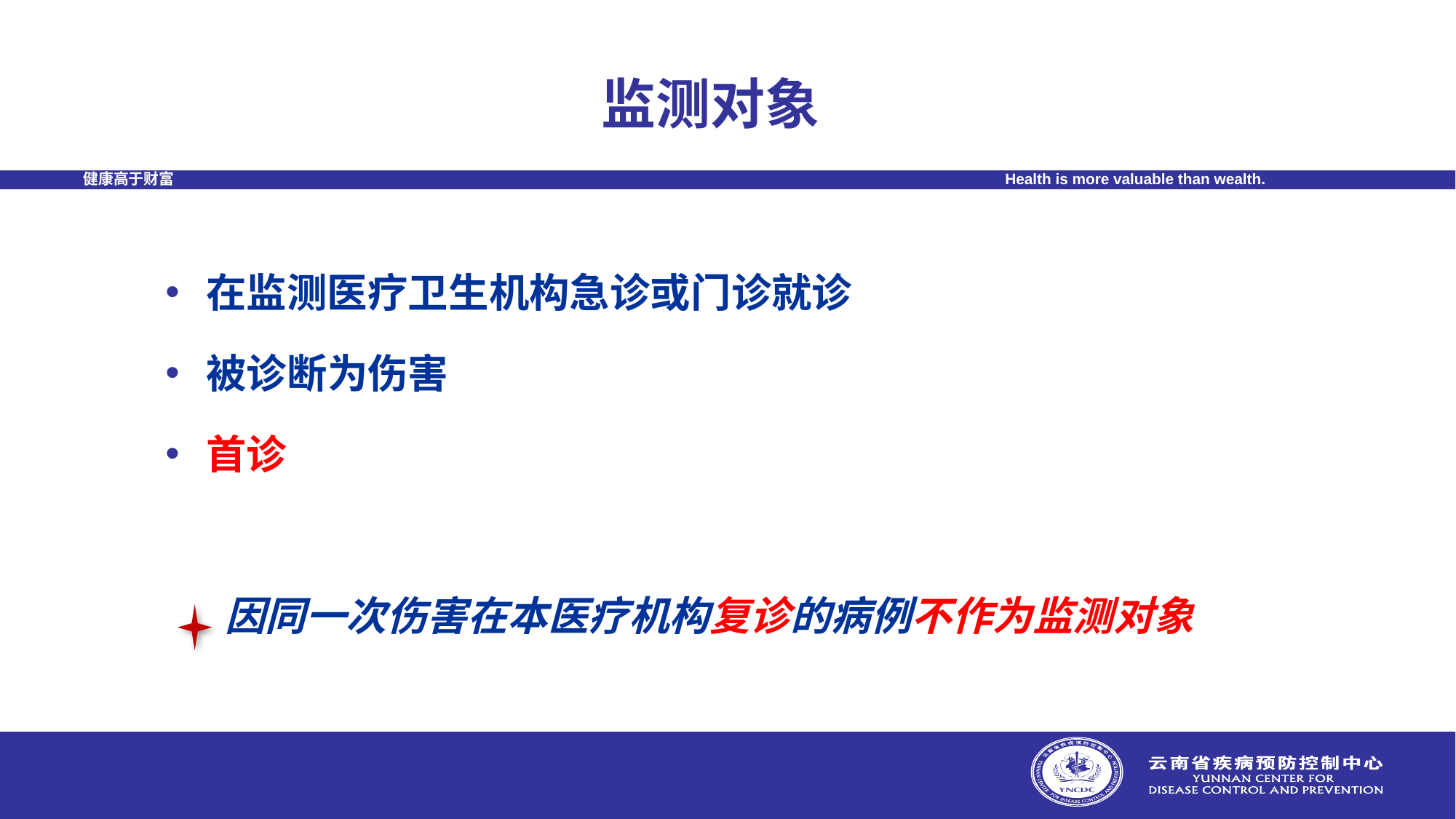

# 监测对象
在监测医疗卫生机构急诊或门诊就诊
被诊断为伤害
首诊

 因同一次伤害在本医疗机构复诊的病例不作为监测对象